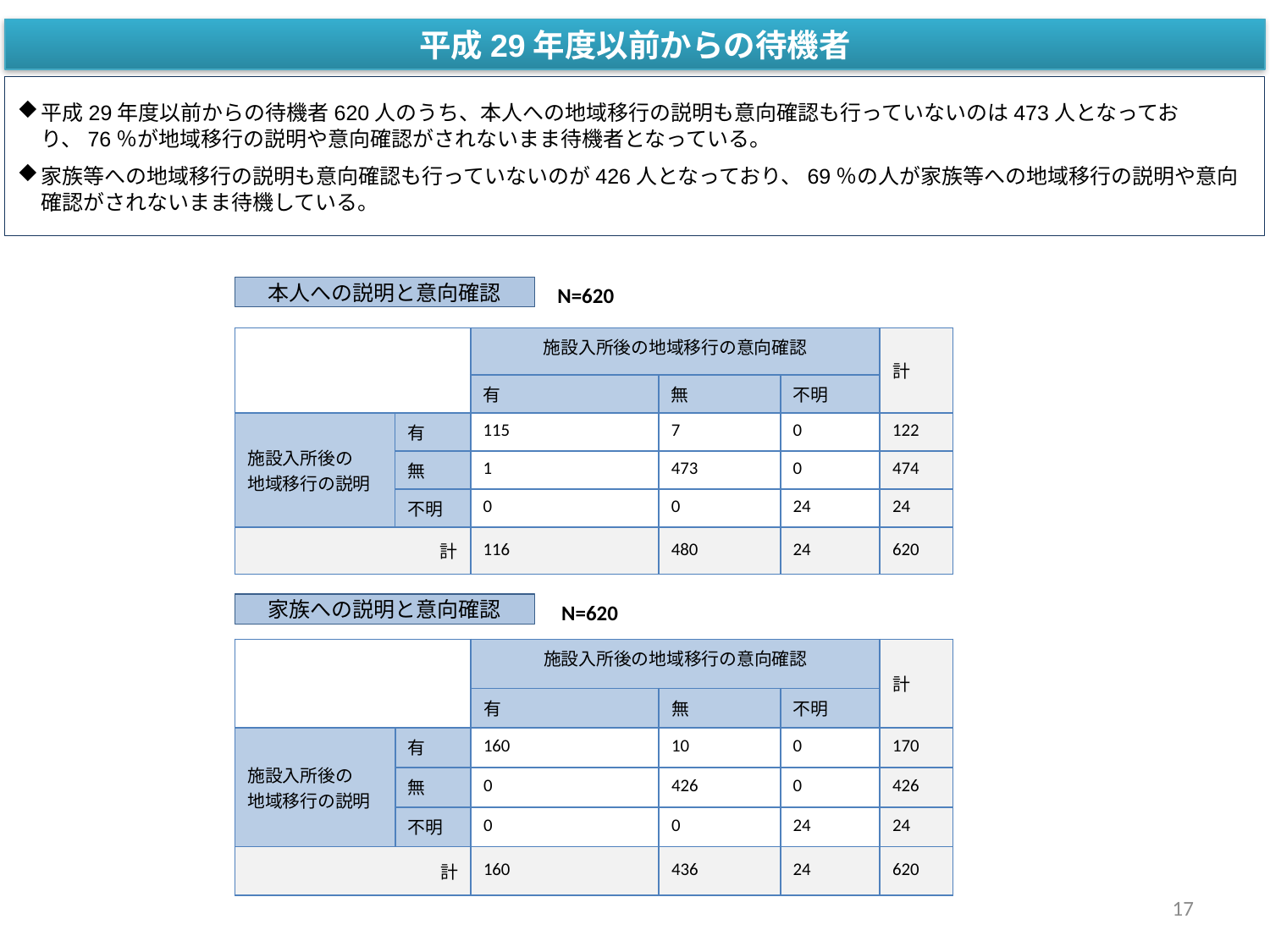

平成29年度以前からの待機者
平成29年度以前からの待機者620人のうち、本人への地域移行の説明も意向確認も行っていないのは473人となっており、76％が地域移行の説明や意向確認がされないまま待機者となっている。
家族等への地域移行の説明も意向確認も行っていないのが426人となっており、69％の人が家族等への地域移行の説明や意向確認がされないまま待機している。
N=620
本人への説明と意向確認
|  |  | 施設入所後の地域移行の意向確認 |  |  | 計 |
| --- | --- | --- | --- | --- | --- |
|  |  | 有 | 無 | 不明 | 計 |
| 施設入所後の 地域移行の説明 | 有 | 115 | 7 | 0 | 122 |
|  | 無 | 1 | 473 | 0 | 474 |
|  | 不明 | 0 | 0 | 24 | 24 |
| 計 | 計 | 116 | 480 | 24 | 620 |
N=620
家族への説明と意向確認
|  |  | 施設入所後の地域移行の意向確認 |  |  | 計 |
| --- | --- | --- | --- | --- | --- |
|  |  | 有 | 無 | 不明 | 計 |
| 施設入所後の 地域移行の説明 | 有 | 160 | 10 | 0 | 170 |
|  | 無 | 0 | 426 | 0 | 426 |
|  | 不明 | 0 | 0 | 24 | 24 |
| 計 | 計 | 160 | 436 | 24 | 620 |
17